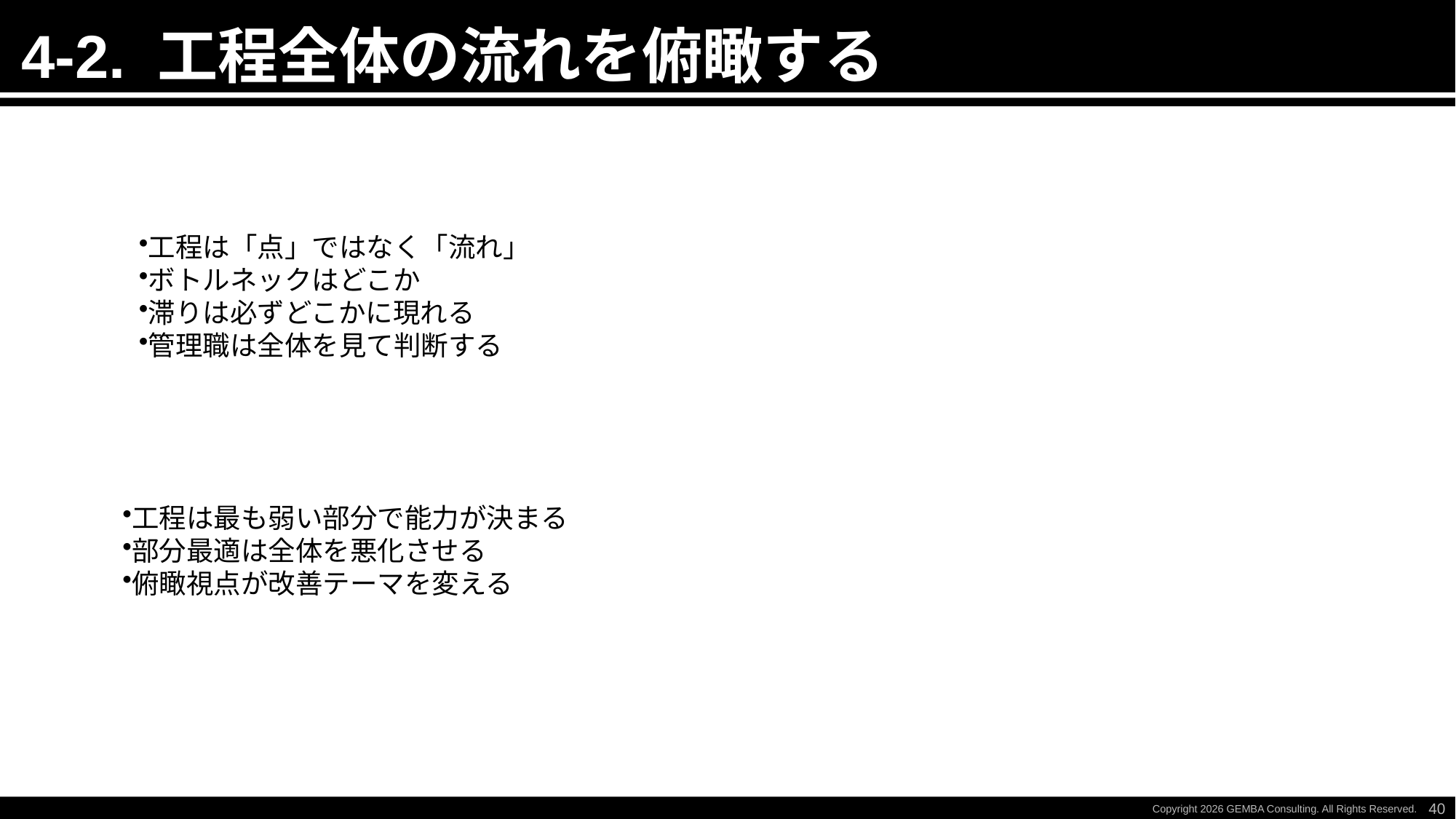

4-2. 工程全体の流れを俯瞰する
工程は「点」ではなく「流れ」
ボトルネックはどこか
滞りは必ずどこかに現れる
管理職は全体を見て判断する
工程は最も弱い部分で能力が決まる
部分最適は全体を悪化させる
俯瞰視点が改善テーマを変える
40